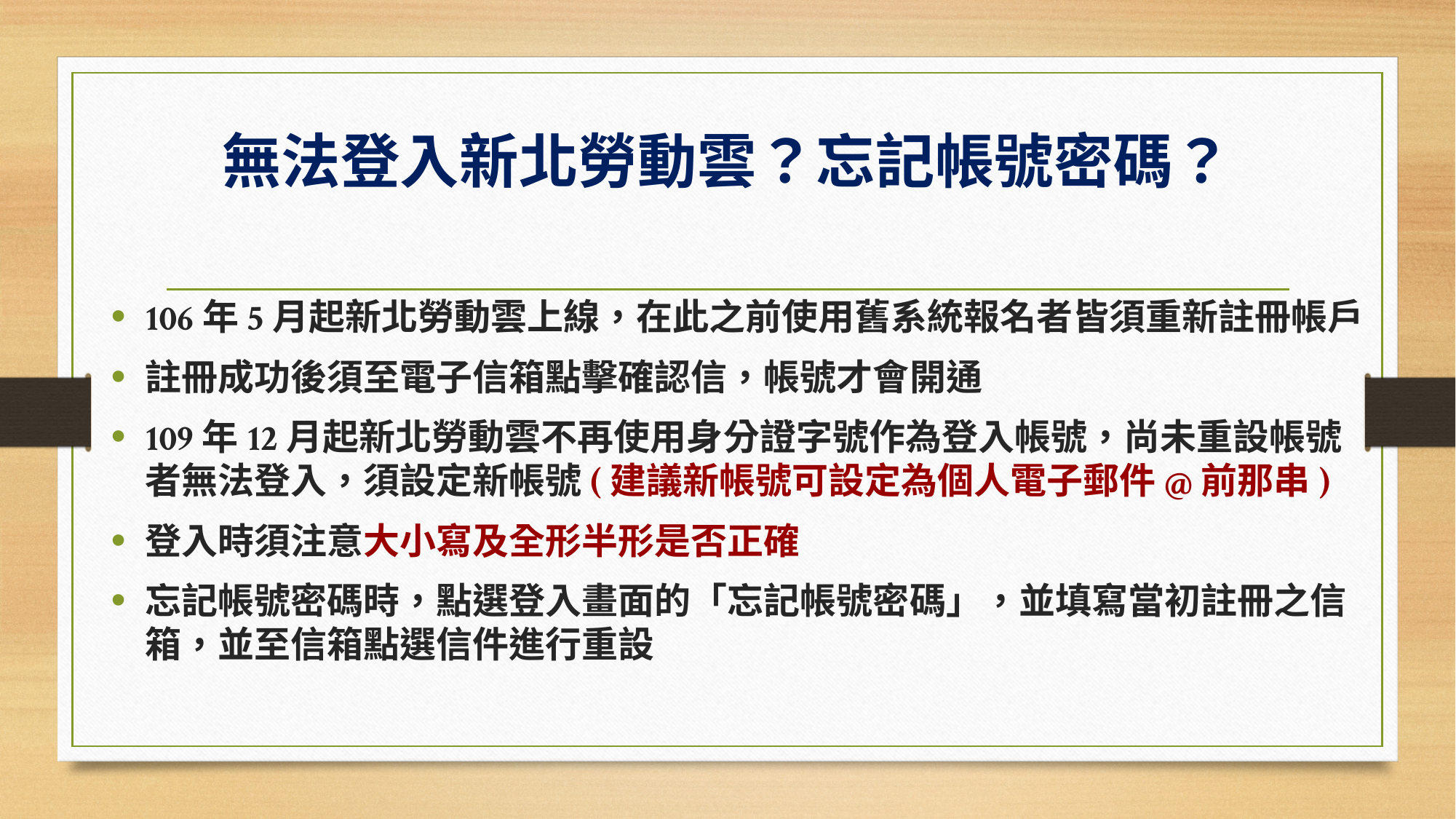

# 無法登入新北勞動雲？忘記帳號密碼？
106年5月起新北勞動雲上線，在此之前使用舊系統報名者皆須重新註冊帳戶
註冊成功後須至電子信箱點擊確認信，帳號才會開通
109年12月起新北勞動雲不再使用身分證字號作為登入帳號，尚未重設帳號者無法登入，須設定新帳號(建議新帳號可設定為個人電子郵件@前那串)
登入時須注意大小寫及全形半形是否正確
忘記帳號密碼時，點選登入畫面的「忘記帳號密碼」，並填寫當初註冊之信箱，並至信箱點選信件進行重設